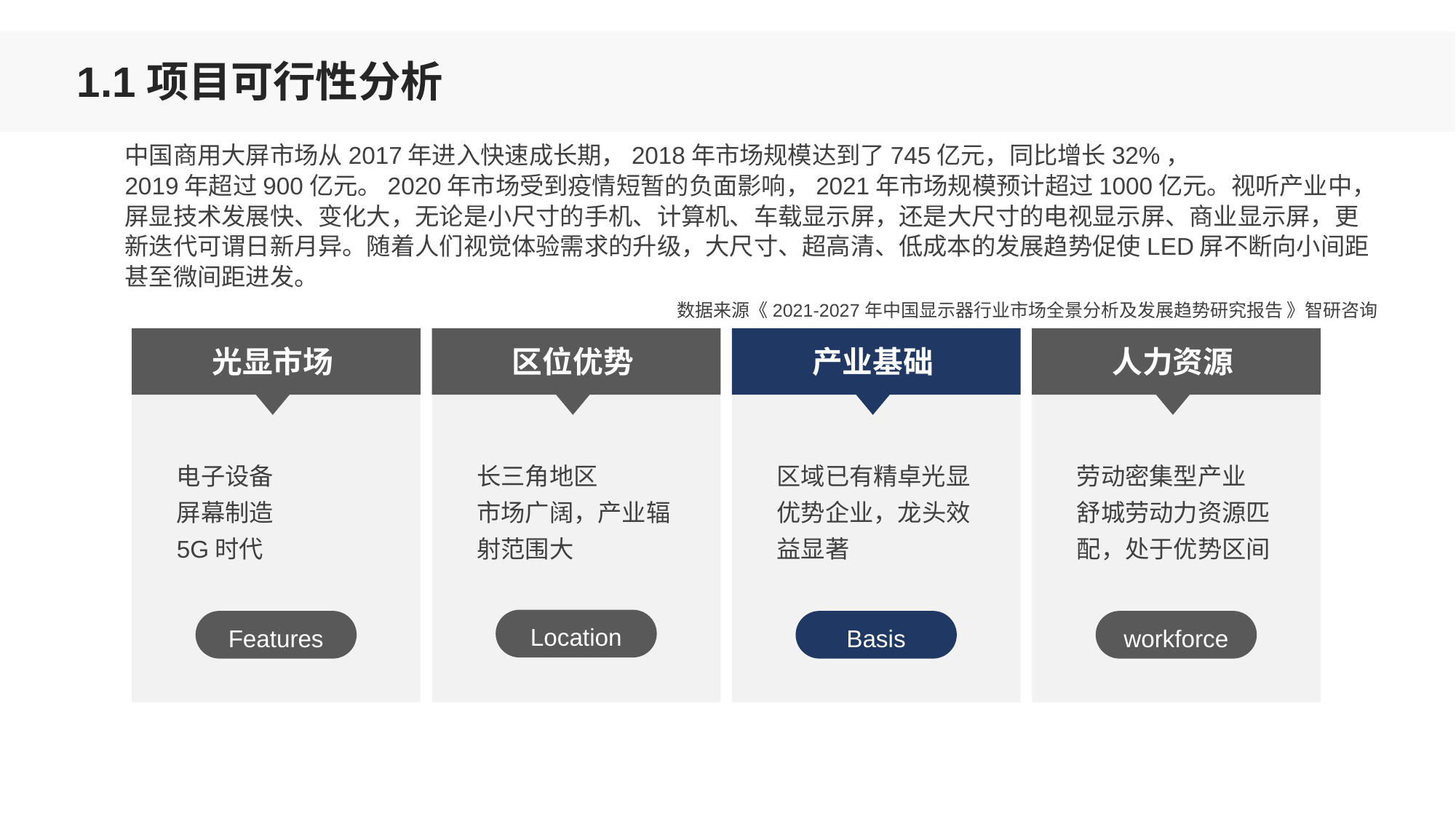

1.1项目可行性分析
中国商用大屏市场从2017年进入快速成长期，2018年市场规模达到了745亿元，同比增长32%，
2019年超过900亿元。2020年市场受到疫情短暂的负面影响，2021年市场规模预计超过1000亿元。视听产业中，屏显技术发展快、变化大，无论是小尺寸的手机、计算机、车载显示屏，还是大尺寸的电视显示屏、商业显示屏，更新迭代可谓日新月异。随着人们视觉体验需求的升级，大尺寸、超高清、低成本的发展趋势促使LED屏不断向小间距甚至微间距进发。
数据来源《2021-2027年中国显示器行业市场全景分析及发展趋势研究报告 》智研咨询

光显市场
区位优势
产业基础
人力资源
电子设备
屏幕制造
5G时代
长三角地区
市场广阔，产业辐射范围大
区域已有精卓光显优势企业，龙头效益显著
劳动密集型产业
舒城劳动力资源匹配，处于优势区间
Location
Features
Basis
workforce